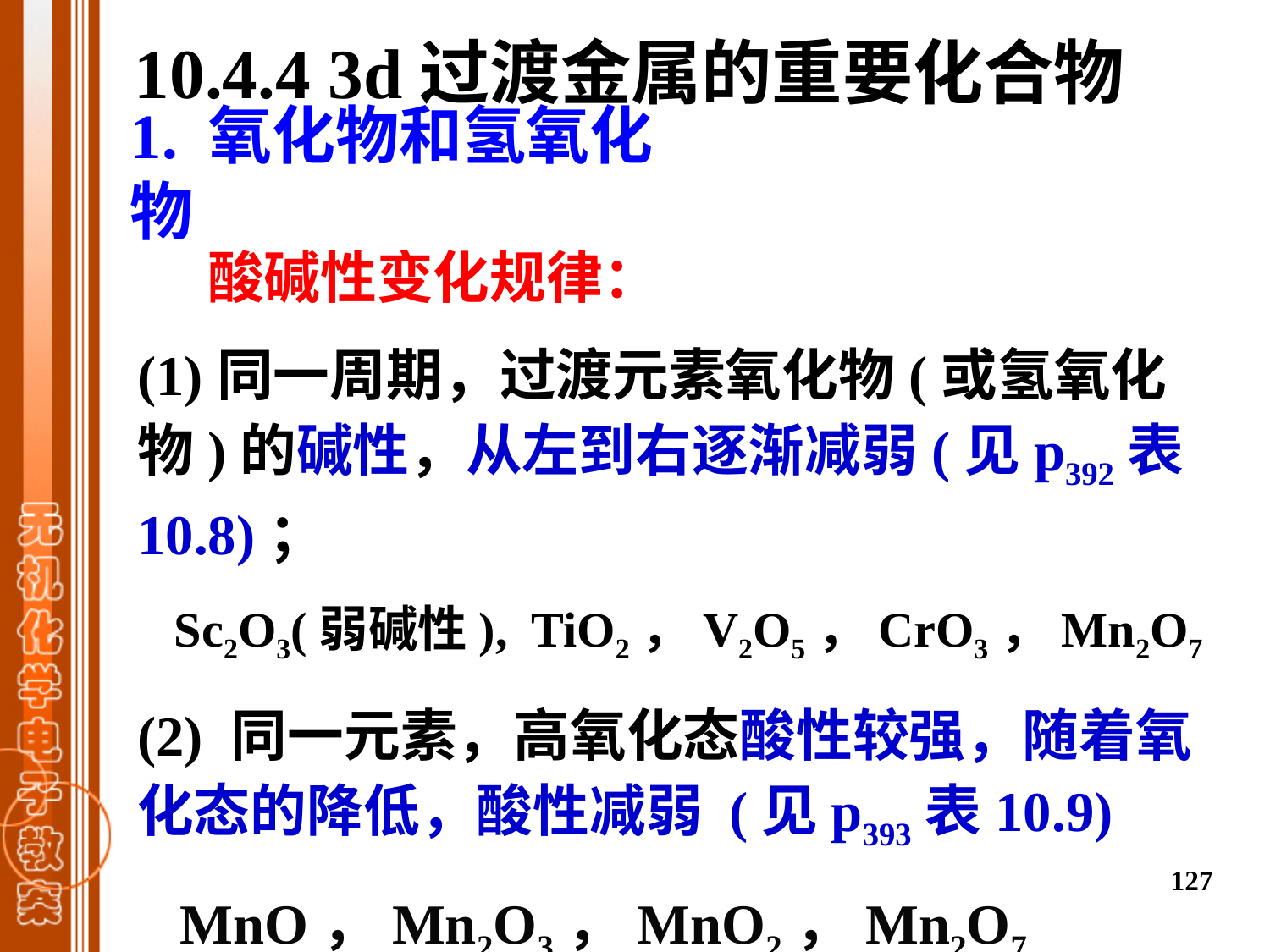

10.4.4 3d过渡金属的重要化合物
1. 氧化物和氢氧化物
酸碱性变化规律：
(1)同一周期，过渡元素氧化物(或氢氧化物)的碱性，从左到右逐渐减弱(见p392表10.8)；
   Sc2O3(弱碱性),  TiO2，V2O5，CrO3，Mn2O7
(2) 同一元素，高氧化态酸性较强，随着氧化态的降低，酸性减弱 (见p393表10.9)
   MnO，Mn2O3，MnO2，Mn2O7
127